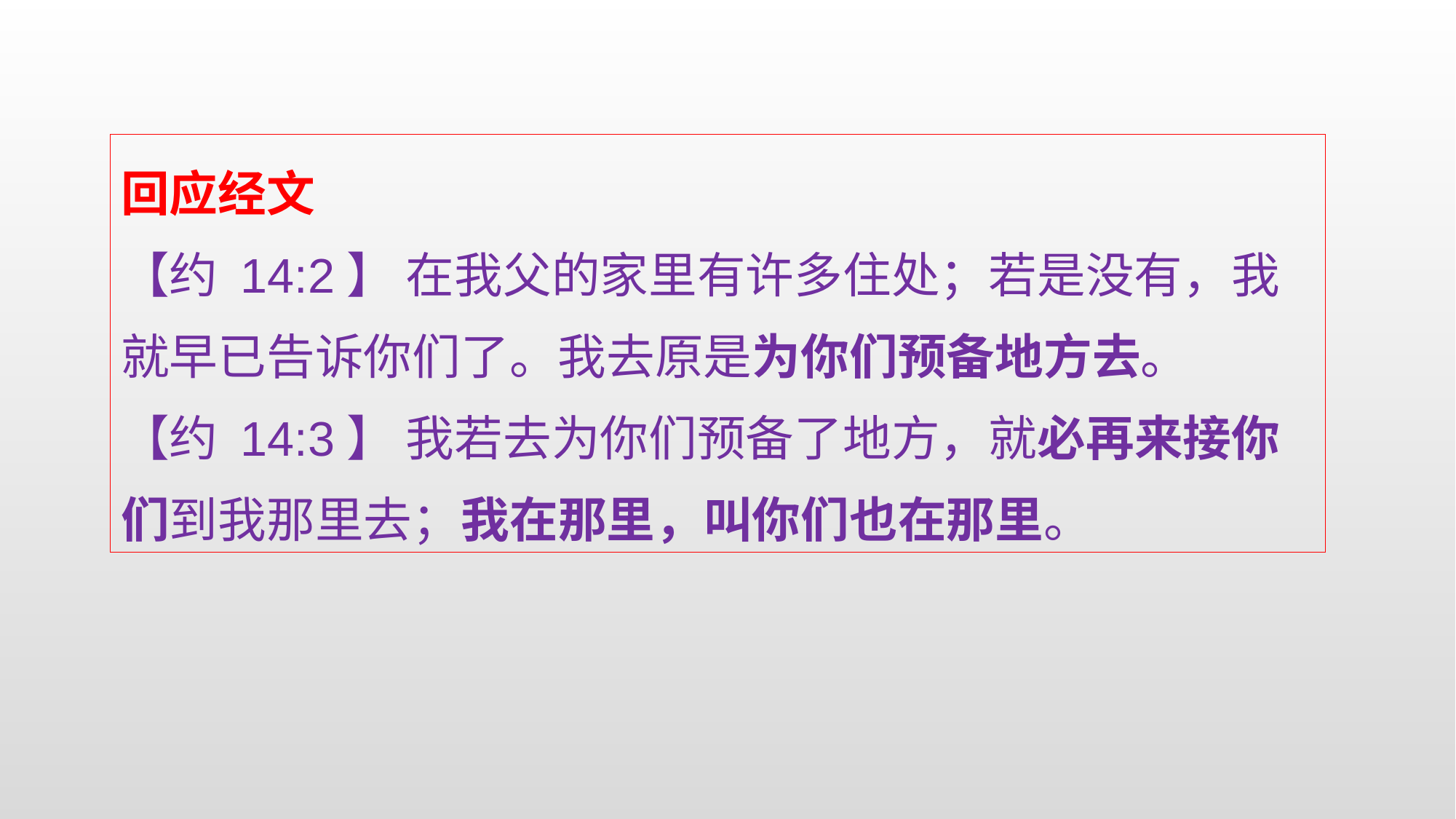

回应经文
【约 14:2】 在我父的家里有许多住处；若是没有，我就早已告诉你们了。我去原是为你们预备地方去。
【约 14:3】 我若去为你们预备了地方，就必再来接你们到我那里去；我在那里，叫你们也在那里。